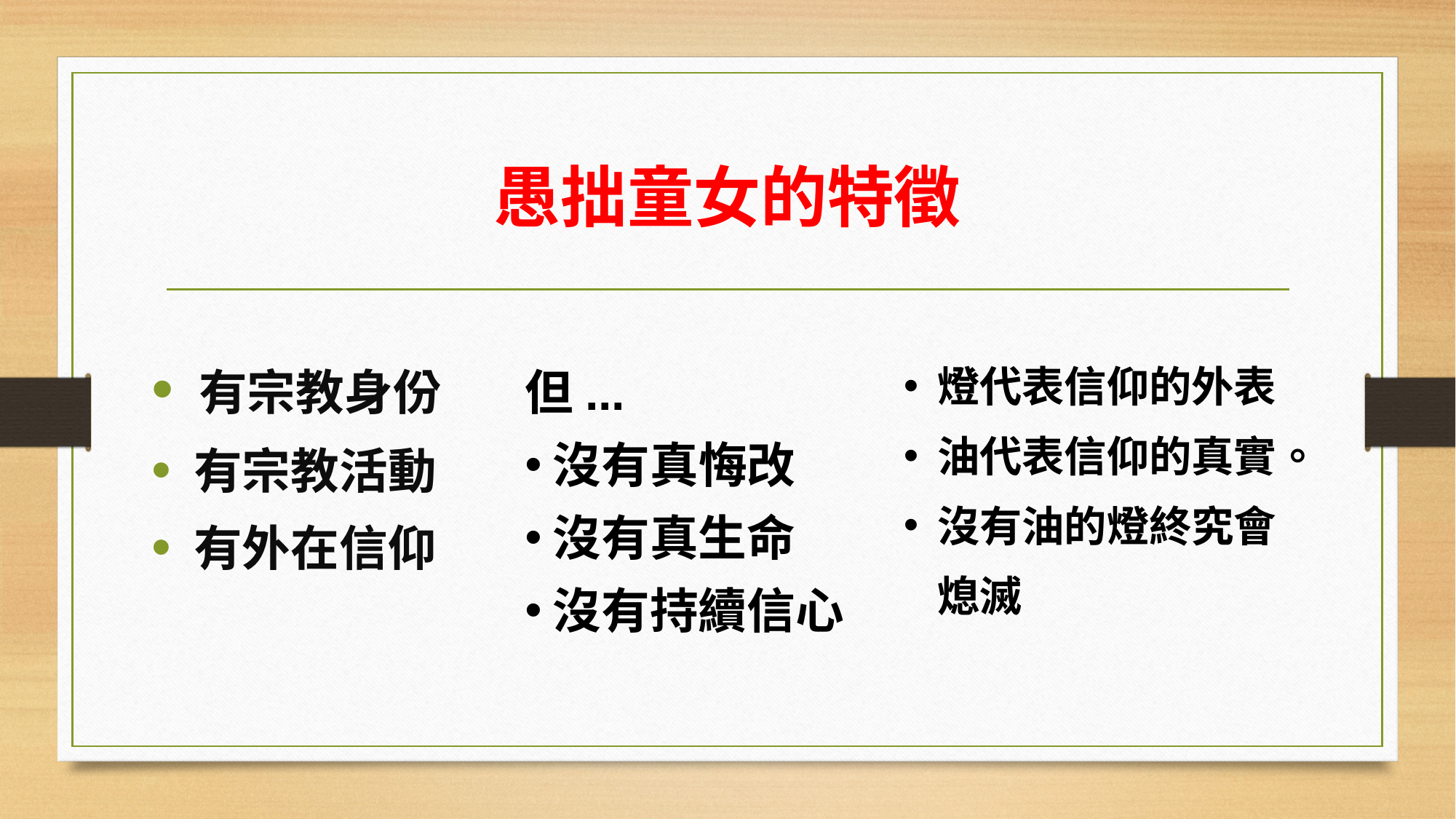

# 愚拙童女的特徵
燈代表信仰的外表
油代表信仰的真實。
沒有油的燈終究會熄滅
但...
沒有真悔改
沒有真生命
沒有持續信心
 有宗教身份
 有宗教活動
 有外在信仰